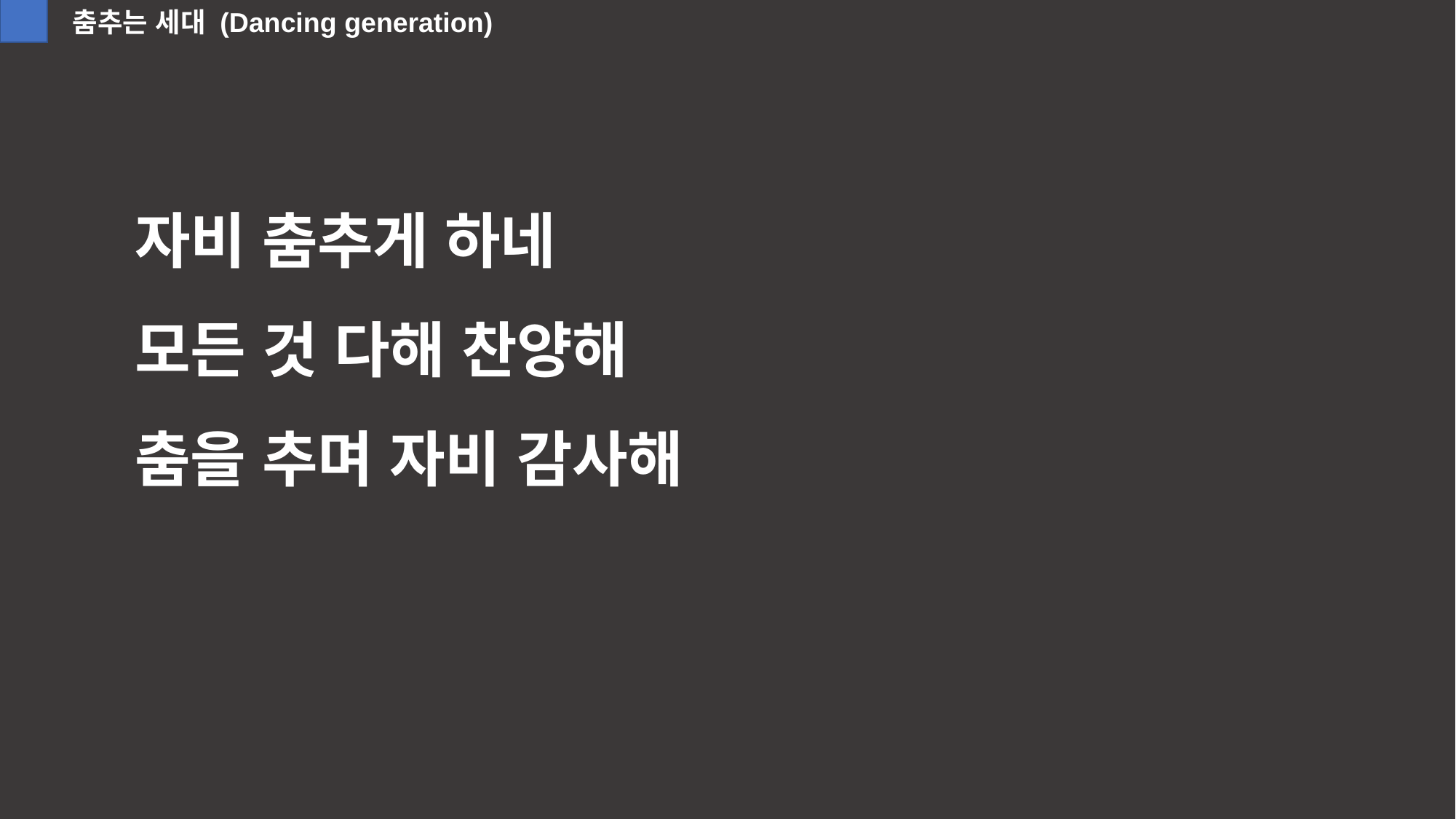

춤추는 세대 (Dancing generation)

자비 춤추게 하네
모든 것 다해 찬양해
춤을 추며 자비 감사해